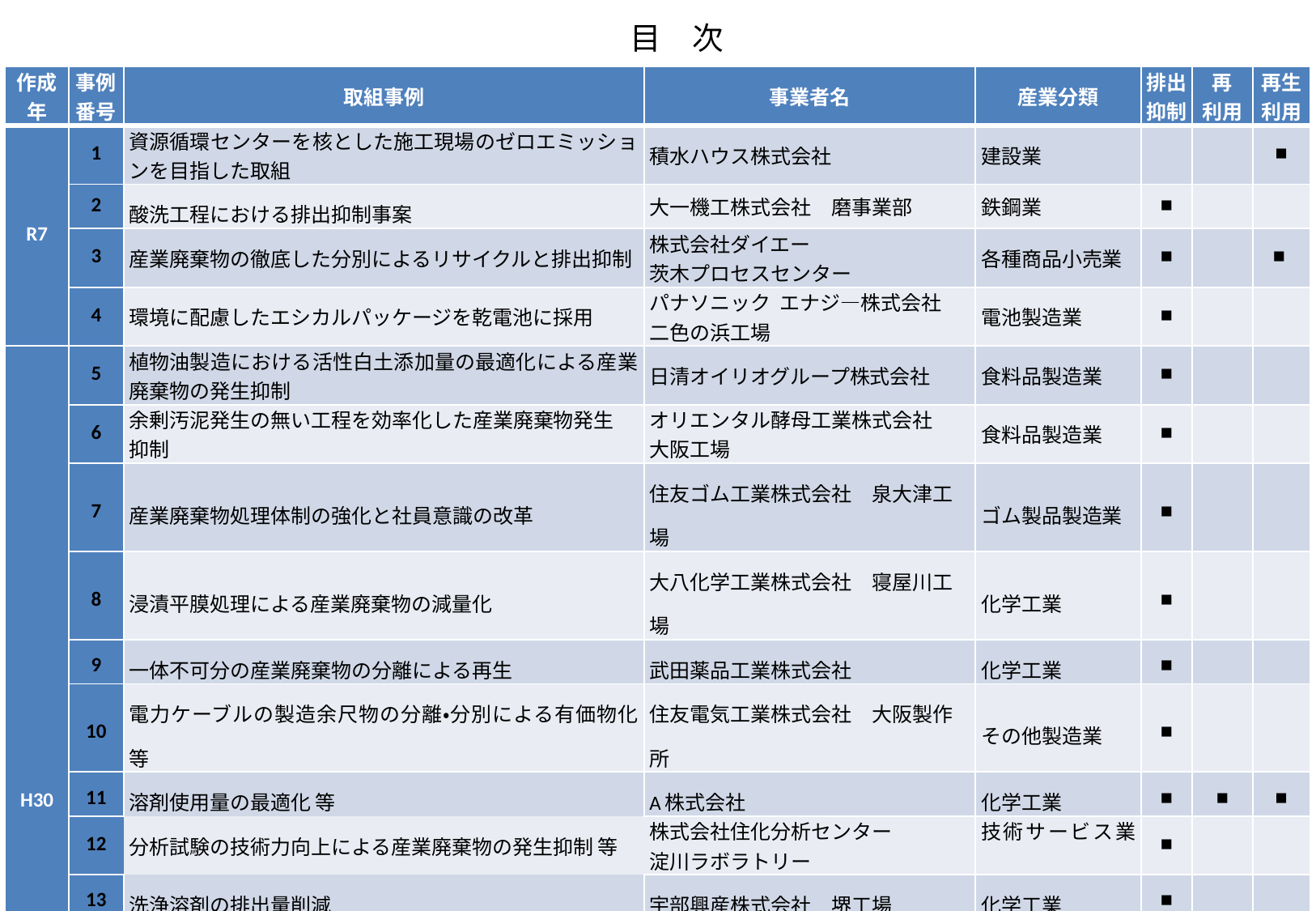

目　次
| 作成年 | 事例番号 | 取組事例 | 事業者名 | 産業分類 | 排出抑制 | 再 利用 | 再生利用 |
| --- | --- | --- | --- | --- | --- | --- | --- |
| R7 | 1 | 資源循環センターを核とした施工現場のゼロエミッションを目指した取組 | 積水ハウス株式会社 | 建設業 |  |  | ■ |
|  | 2 | 酸洗工程における排出抑制事案 | 大一機工株式会社　磨事業部 | 鉄鋼業 | ■ |  |  |
|  | 3 | 産業廃棄物の徹底した分別によるリサイクルと排出抑制 | 株式会社ダイエー 茨木プロセスセンター | 各種商品小売業 | ■ |  | ■ |
|  | 4 | 環境に配慮したエシカルパッケージを乾電池に採用 | パナソニック エナジ―株式会社 二色の浜工場 | 電池製造業 | ■ |  |  |
| H30 | 5 | 植物油製造における活性白土添加量の最適化による産業廃棄物の発生抑制 | 日清オイリオグループ株式会社 | 食料品製造業 | ■ |  |  |
|  | 6 | 余剰汚泥発生の無い工程を効率化した産業廃棄物発生 抑制 | オリエンタル酵母工業株式会社 大阪工場 | 食料品製造業 | ■ |  |  |
|  | 7 | 産業廃棄物処理体制の強化と社員意識の改革 | 住友ゴム工業株式会社　泉大津工場 | ゴム製品製造業 | ■ |  |  |
|  | 8 | 浸漬平膜処理による産業廃棄物の減量化 | 大八化学工業株式会社　寝屋川工場 | 化学工業 | ■ |  |  |
|  | 9 | 一体不可分の産業廃棄物の分離による再生 | 武田薬品工業株式会社 | 化学工業 | ■ |  |  |
|  | 10 | 電力ケーブルの製造余尺物の分離・分別による有価物化等 | 住友電気工業株式会社　大阪製作所 | その他製造業 | ■ |  |  |
|  | 11 | 溶剤使用量の最適化 等 | A株式会社 | 化学工業 | ■ | ■ | ■ |
|  | 12 | 分析試験の技術力向上による産業廃棄物の発生抑制 等 | 株式会社住化分析センター 淀川ラボラトリー | 技術サービス業 | ■ |  |  |
|  | 13 | 洗浄溶剤の排出量削減 | 宇部興産株式会社　堺工場 | 化学工業 | ■ |  |  |
|  | 14 | 製造工程で発生する産業廃棄物から原料への再生 | 株式会社堺ニチアス | 窯業・土石製品 製造業 |  |  | ■ |
|  | 15 | メーターのリユース 等 | 大阪ガス株式会社 | ガス業 |  | ■ | ■ |
|  | 16 | 撤去された設備機器等の情報共有による有効活用 等 | 株式会社ＮＴＴドコモ | 通信業 |  | ■ | ■ |
|  | 17 | 溶剤回収による有価物化 | サカエグラビヤ印刷株式会社 | 印刷業 |  |  | ■ |
|  | 18 | 遊休什器の利活用 | 塩野義製薬株式会社　医薬研究センター | 学術・開発研究機関 |  | ■ |  |
|  | － | （参考）膜分離とＵＡＳＢによる汚泥の高速処理（研究成果） | 地方独立行政法人 大阪府立環境農林水産総合研究所 | 学術・開発研究機関 |  |  |  |